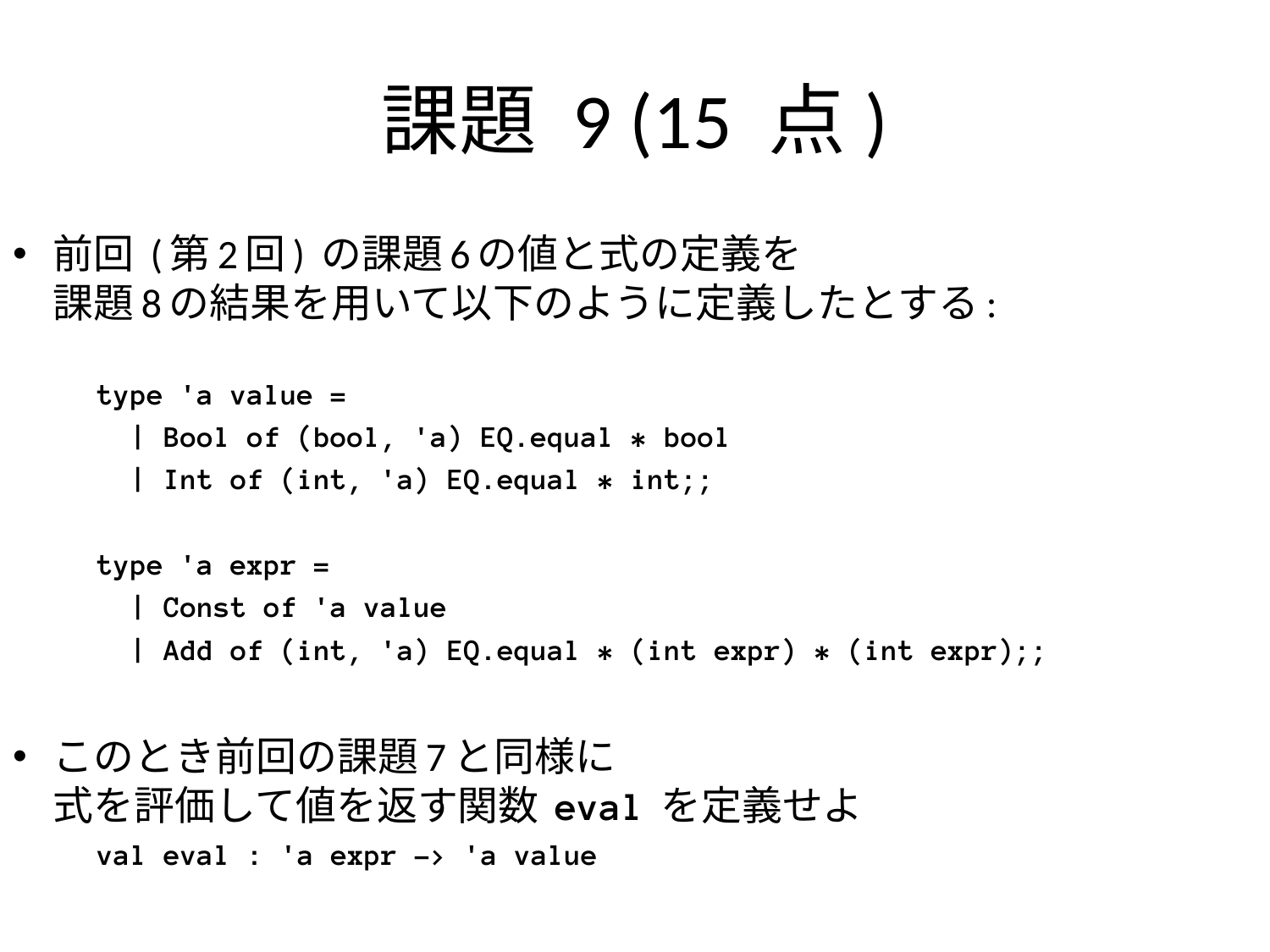

# 課題 9 (15 点)
前回 (第2回) の課題6の値と式の定義を
課題8の結果を用いて以下のように定義したとする:

type 'a value =
  | Bool of (bool, 'a) EQ.equal * bool
  | Int of (int, 'a) EQ.equal * int;;

type 'a expr =
  | Const of 'a value
  | Add of (int, 'a) EQ.equal * (int expr) * (int expr);;

このとき前回の課題7と同様に
式を評価して値を返す関数 eval を定義せよ
val eval : 'a expr -> 'a value